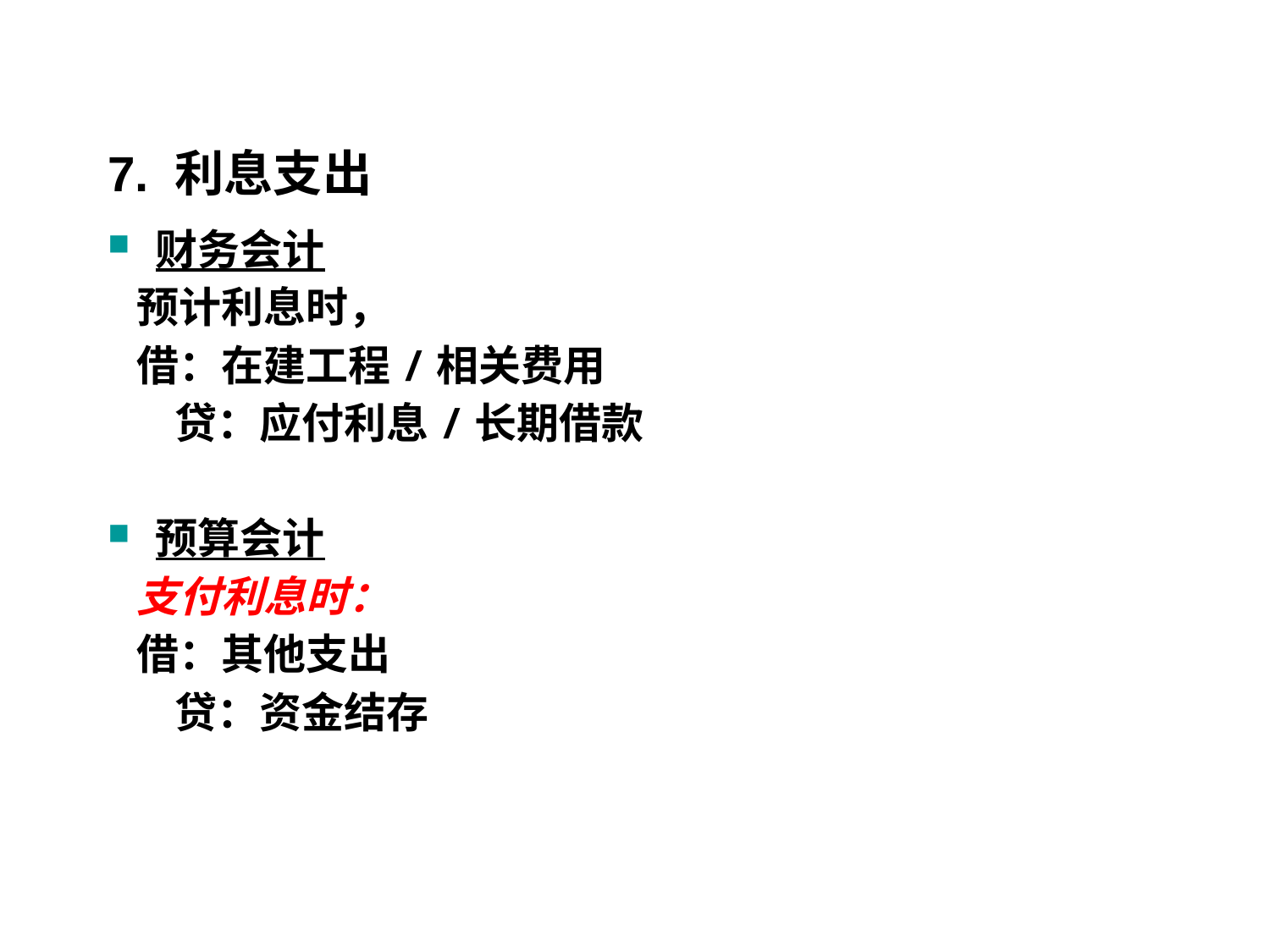

#
7. 利息支出
财务会计
  预计利息时，
  借：在建工程/相关费用
      贷：应付利息/长期借款

预算会计
  支付利息时：
  借：其他支出
      贷：资金结存

101